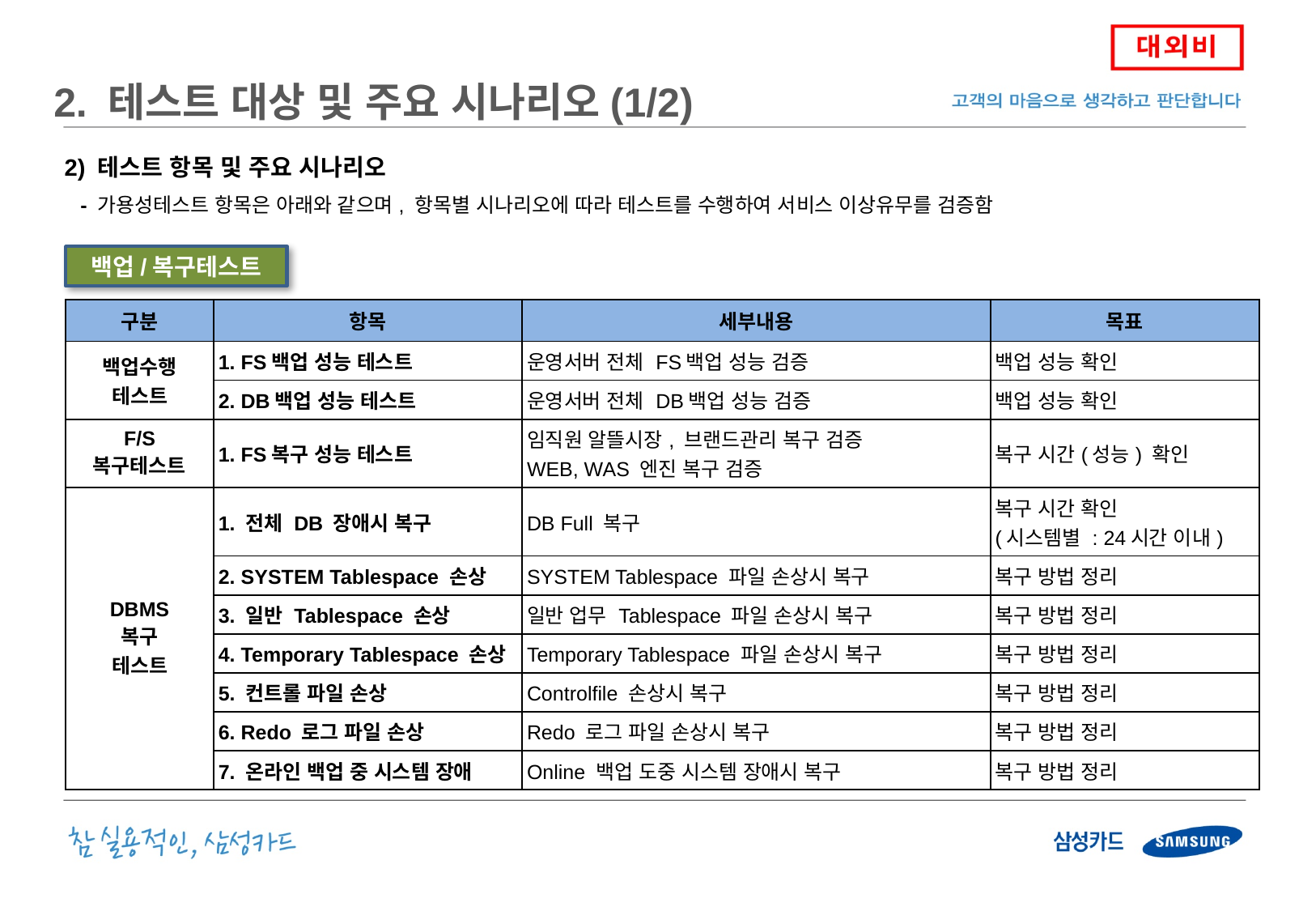

2. 테스트 대상 및 주요 시나리오(1/2)
 2) 테스트 항목 및 주요 시나리오
    - 가용성테스트 항목은 아래와 같으며, 항목별 시나리오에 따라 테스트를 수행하여 서비스 이상유무를 검증함
백업/복구테스트
| 구분 | 항목 | 세부내용 | 목표 |
| --- | --- | --- | --- |
| 백업수행 테스트 | 1. FS백업 성능 테스트 | 운영서버 전체 FS백업 성능 검증 | 백업 성능 확인 |
|  | 2. DB백업 성능 테스트 | 운영서버 전체 DB백업 성능 검증 | 백업 성능 확인 |
| F/S 복구테스트 | 1. FS복구 성능 테스트 | 임직원 알뜰시장, 브랜드관리 복구 검증 WEB, WAS 엔진 복구 검증 | 복구 시간(성능) 확인 |
| DBMS 복구 테스트 | 1. 전체 DB 장애시 복구 | DB Full 복구 | 복구 시간 확인 (시스템별 : 24시간 이내) |
|  | 2. SYSTEM Tablespace 손상 | SYSTEM Tablespace 파일 손상시 복구 | 복구 방법 정리 |
|  | 3. 일반 Tablespace 손상 | 일반 업무 Tablespace 파일 손상시 복구 | 복구 방법 정리 |
|  | 4. Temporary Tablespace 손상 | Temporary Tablespace 파일 손상시 복구 | 복구 방법 정리 |
|  | 5. 컨트롤 파일 손상 | Controlfile 손상시 복구 | 복구 방법 정리 |
|  | 6. Redo 로그 파일 손상 | Redo 로그 파일 손상시 복구 | 복구 방법 정리 |
|  | 7. 온라인 백업 중 시스템 장애 | Online 백업 도중 시스템 장애시 복구 | 복구 방법 정리 |